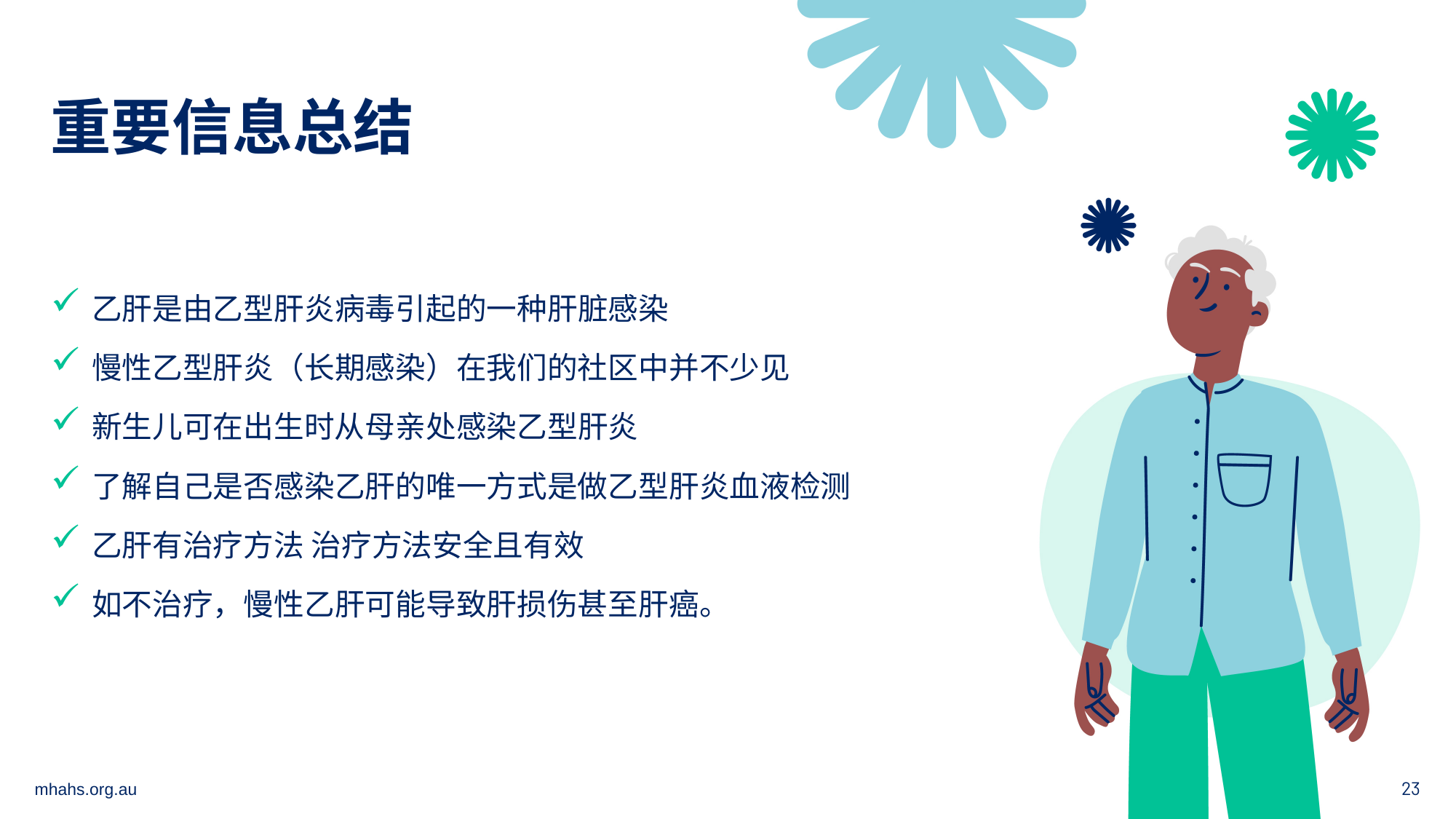

重要信息总结
乙肝是由乙型肝炎病毒引起的一种肝脏感染
慢性乙型肝炎（长期感染）在我们的社区中并不少见
新生儿可在出生时从母亲处感染乙型肝炎
了解自己是否感染乙肝的唯一方式是做乙型肝炎血液检测
乙肝有治疗方法 治疗方法安全且有效
如不治疗，慢性乙肝可能导致肝损伤甚至肝癌。

mhahs.org.au
23